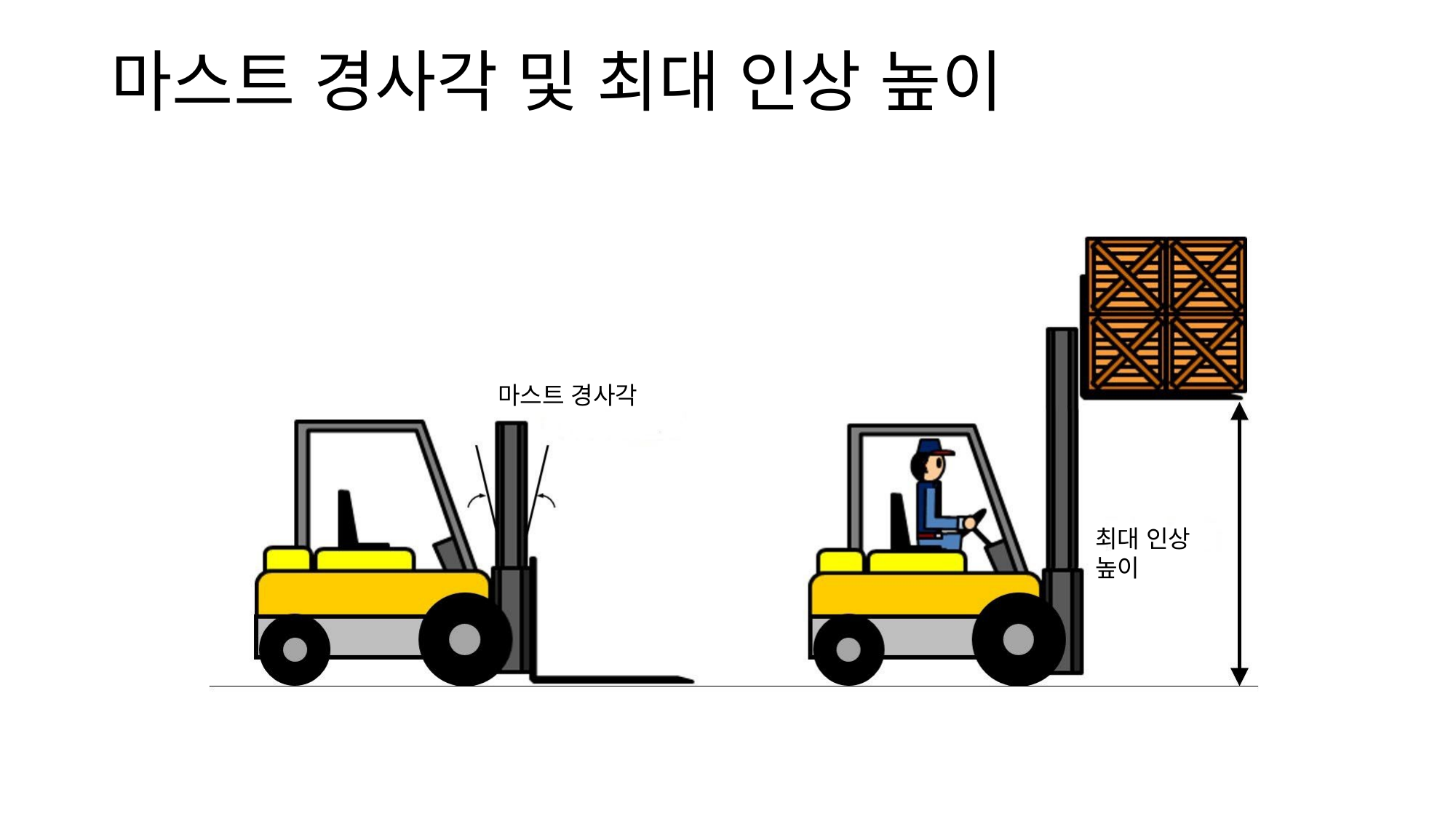

# 마스트 경사각 및 최대 인상 높이

마스트 경사각
최대 인상 높이